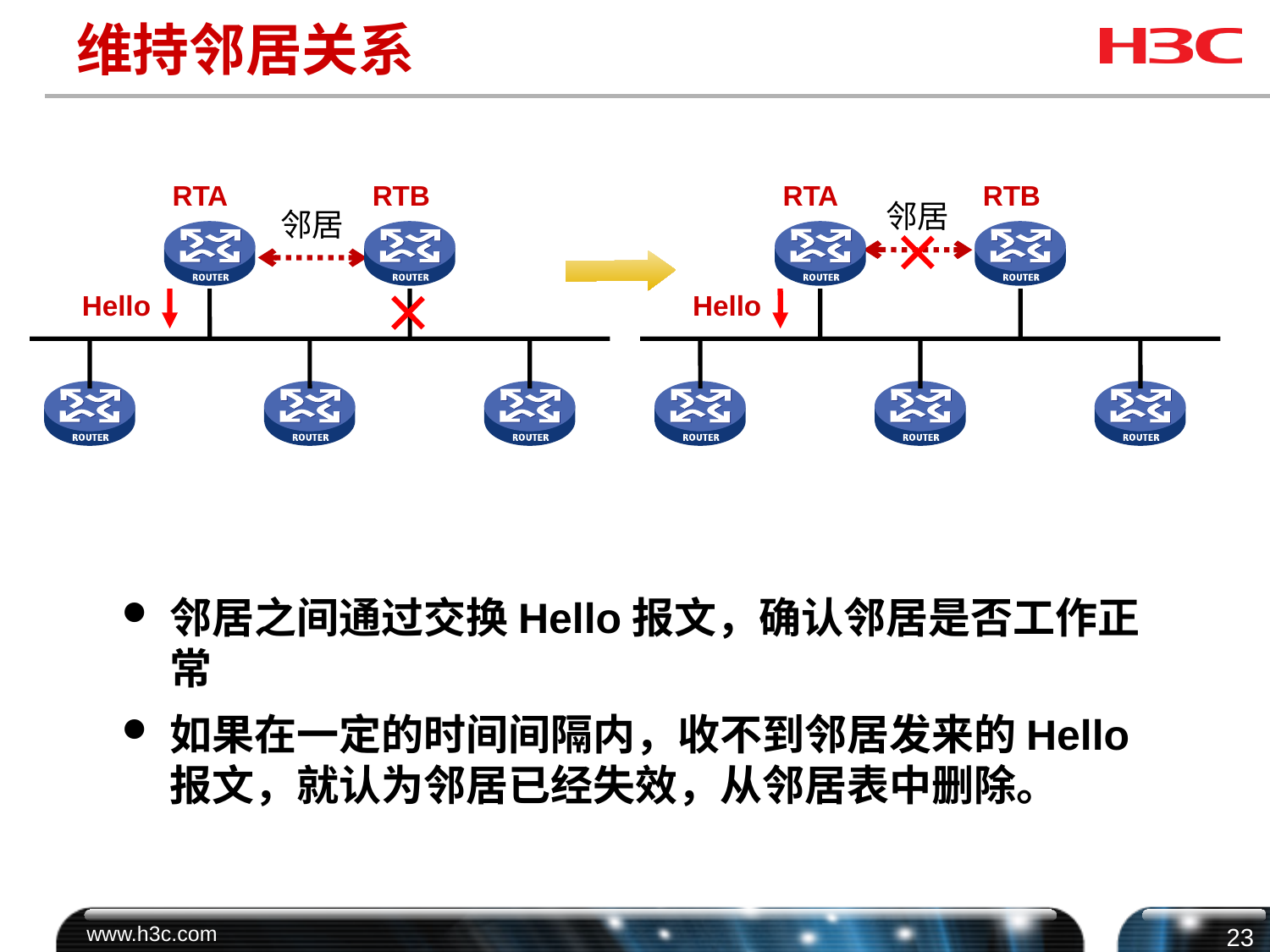

# 维持邻居关系
RTA
RTB
RTA
RTB
邻居
邻居

Hello
Hello

邻居之间通过交换Hello报文，确认邻居是否工作正常
如果在一定的时间间隔内，收不到邻居发来的Hello报文，就认为邻居已经失效，从邻居表中删除。